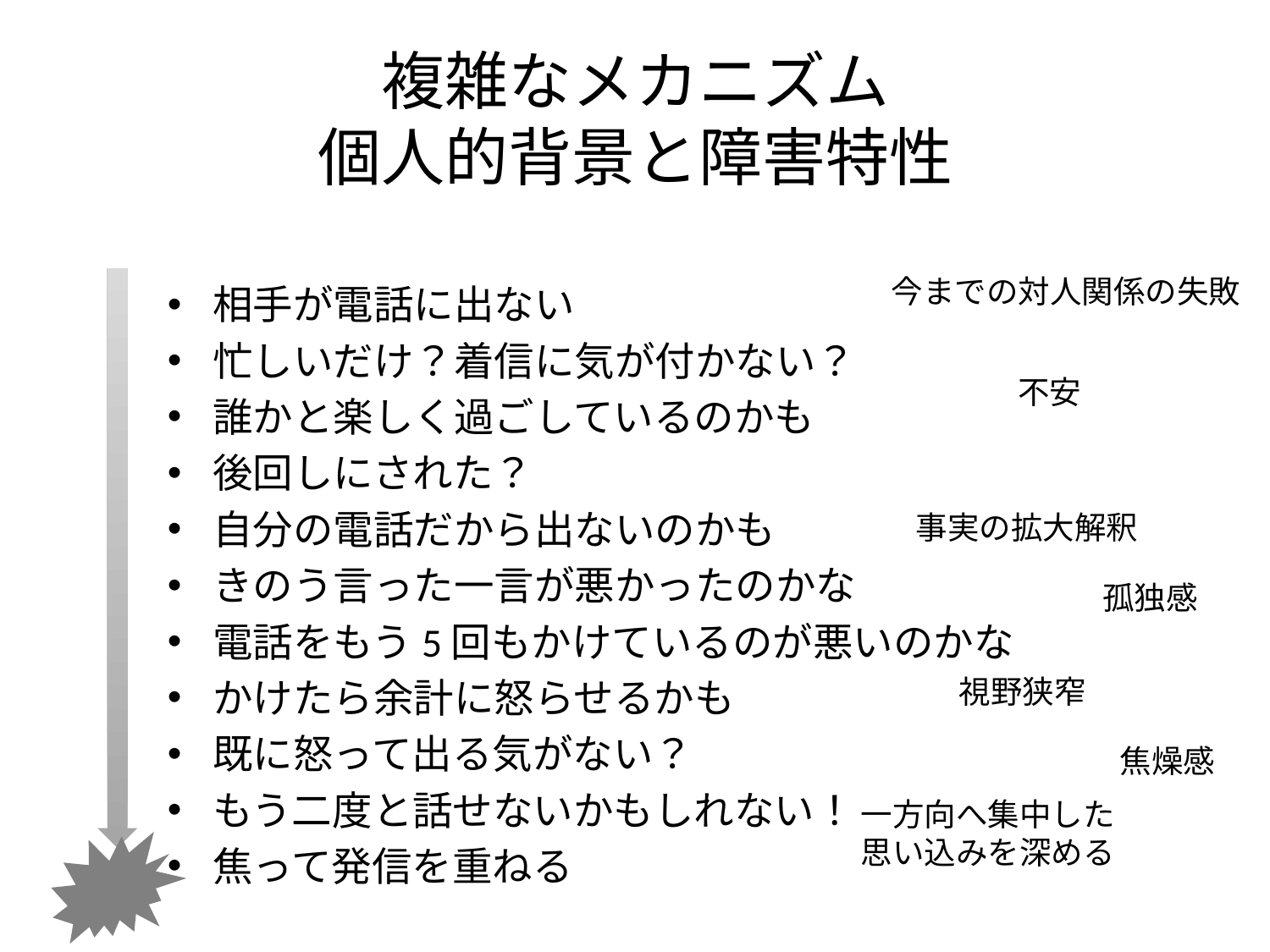

# 複雑なメカニズム 個人的背景と障害特性
今までの対人関係の失敗

相手が電話に出ない
忙しいだけ？着信に気が付かない？
誰かと楽しく過ごしているのかも
後回しにされた？
自分の電話だから出ないのかも
きのう言った一言が悪かったのかな
電話をもう5回もかけているのが悪いのかな
かけたら余計に怒らせるかも
既に怒って出る気がない？
もう二度と話せないかもしれない！
焦って発信を重ねる

不安
事実の拡大解釈
孤独感
視野狭窄
焦燥感
一方向へ集中した
思い込みを深める